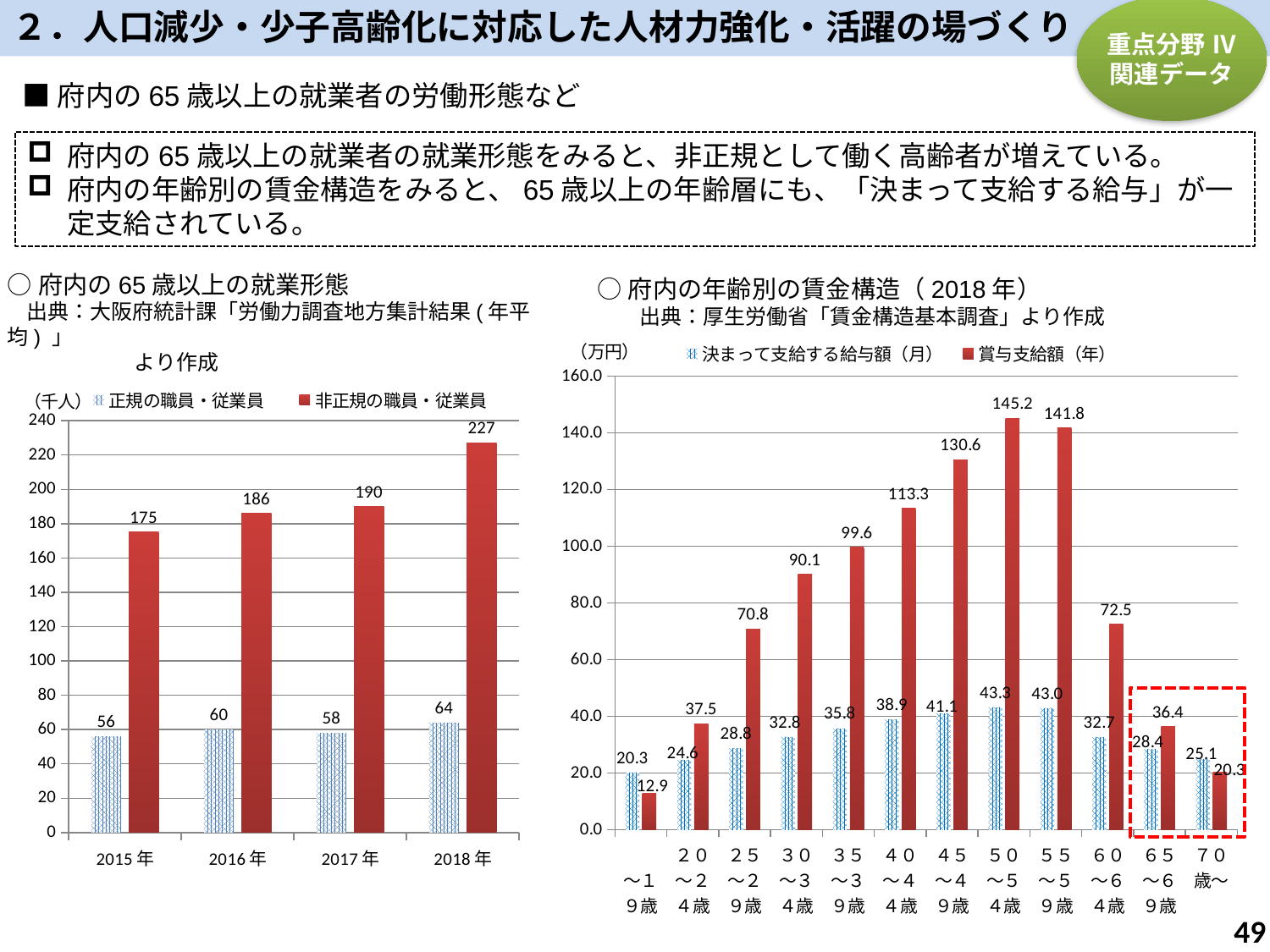

２．人口減少・少子高齢化に対応した人材力強化・活躍の場づくり
重点分野 Ⅳ
関連データ
■府内の65歳以上の就業者の労働形態など
府内の65歳以上の就業者の就業形態をみると、非正規として働く高齢者が増えている。
府内の年齢別の賃金構造をみると、65歳以上の年齢層にも、「決まって支給する給与」が一定支給されている。
○府内の65歳以上の就業形態
   出典：大阪府統計課「労働力調査地方集計結果(年平均) 」
　　　　　　より作成
○府内の年齢別の賃金構造（2018年）
　　出典：厚生労働省「賃金構造基本調査」より作成

### Chart

| Category | 決まって支給する給与額（月） | 賞与支給額（年） |
|---|---|---|
| 　　～１９歳 | 20.3 | 12.91 |
| ２０～２４歳 | 24.630000000000003 | 37.46 |
| ２５～２９歳 | 28.77 | 70.78999999999999 |
| ３０～３４歳 | 32.83 | 90.09 |
| ３５～３９歳 | 35.81 | 99.61 |
| ４０～４４歳 | 38.87 | 113.33 |
| ４５～４９歳 | 41.1 | 130.59 |
| ５０～５４歳 | 43.3 | 145.16 |
| ５５～５９歳 | 42.980000000000004 | 141.75 |
| ６０～６４歳 | 32.65 | 72.45 |
| ６５～６９歳 | 28.389999999999997 | 36.35 |
| ７０歳～ | 25.09 | 20.29 |

### Chart

| Category | 正規の職員・従業員 | 非正規の職員・従業員 |
|---|---|---|
| 2015年 | 56.0 | 175.0 |
| 2016年 | 60.0 | 186.0 |
| 2017年 | 58.0 | 190.0 |
| 2018年 | 64.0 | 227.0 |
49